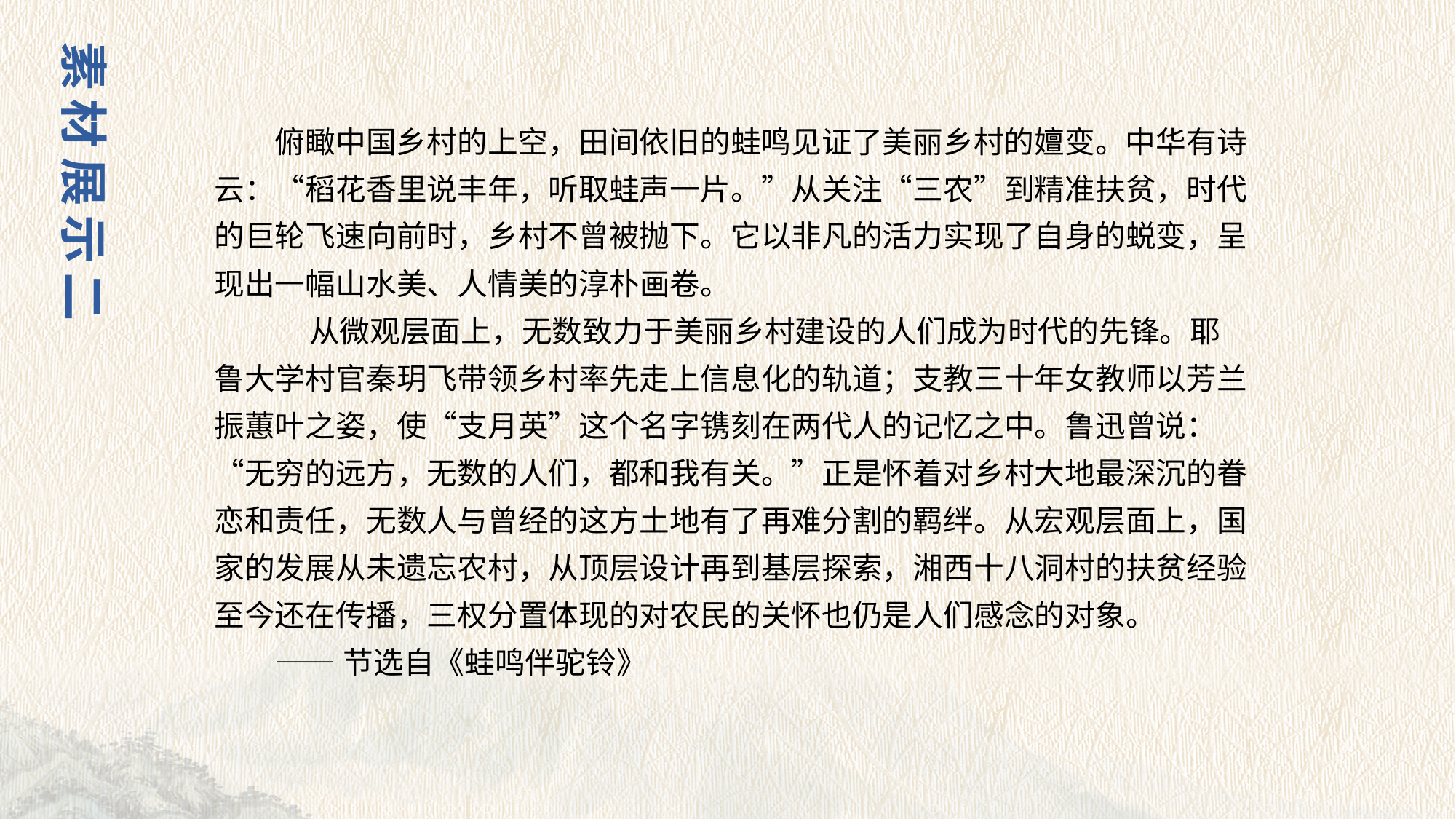

素材展示二
俯瞰中国乡村的上空，田间依旧的蛙鸣见证了美丽乡村的嬗变。中华有诗云：“稻花香里说丰年，听取蛙声一片。”从关注“三农”到精准扶贫，时代的巨轮飞速向前时，乡村不曾被抛下。它以非凡的活力实现了自身的蜕变，呈现出一幅山水美、人情美的淳朴画卷。
    从微观层面上，无数致力于美丽乡村建设的人们成为时代的先锋。耶鲁大学村官秦玥飞带领乡村率先走上信息化的轨道；支教三十年女教师以芳兰振蕙叶之姿，使“支月英”这个名字镌刻在两代人的记忆之中。鲁迅曾说：“无穷的远方，无数的人们，都和我有关。”正是怀着对乡村大地最深沉的眷恋和责任，无数人与曾经的这方土地有了再难分割的羁绊。从宏观层面上，国家的发展从未遗忘农村，从顶层设计再到基层探索，湘西十八洞村的扶贫经验至今还在传播，三权分置体现的对农民的关怀也仍是人们感念的对象。
——节选自《蛙鸣伴驼铃》